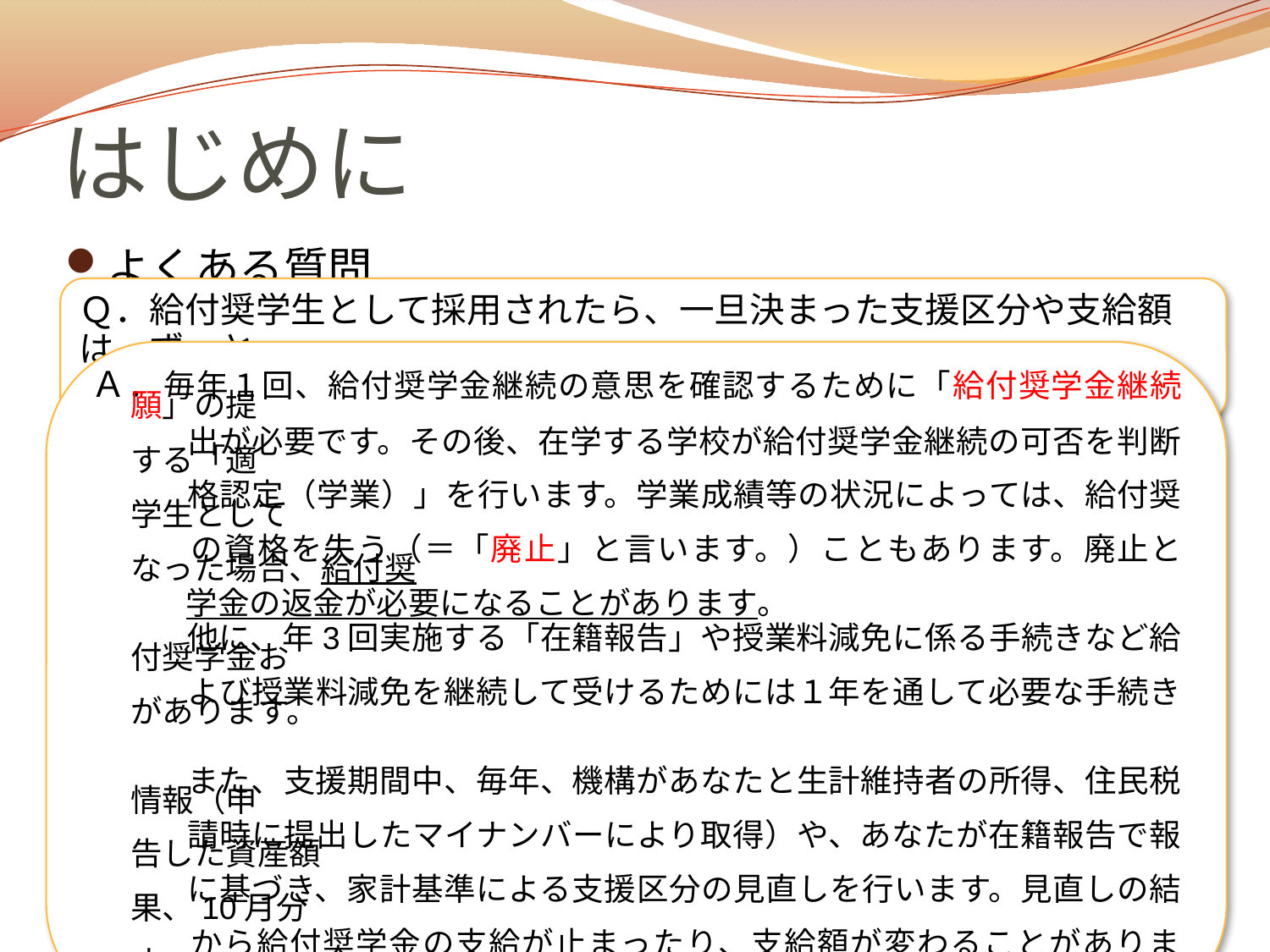

# はじめに
よくある質問
Ｑ．給付奨学生として採用されたら、一旦決まった支援区分や支給額は、ずっと
　　　変わらないのですか？
Ａ．毎年１回、給付奨学金継続の意思を確認するために「給付奨学金継続願」の提
　　　出が必要です。その後、在学する学校が給付奨学金継続の可否を判断する「適
　　　格認定（学業）」を行います。学業成績等の状況によっては、給付奨学生として
　　　の資格を失う（＝「廃止」と言います。）こともあります。廃止となった場合、給付奨
　　　学金の返金が必要になることがあります。
　　　他に、年3回実施する「在籍報告」や授業料減免に係る手続きなど給付奨学金お
　　　よび授業料減免を継続して受けるためには１年を通して必要な手続きがあります。

　　　また、支援期間中、毎年、機構があなたと生計維持者の所得、住民税情報（申
　　　請時に提出したマイナンバーにより取得）や、あなたが在籍報告で報告した資産額
　　　に基づき、家計基準による支援区分の見直しを行います。見直しの結果、10月分
　　　から給付奨学金の支給が止まったり、支給額が変わることがあります。